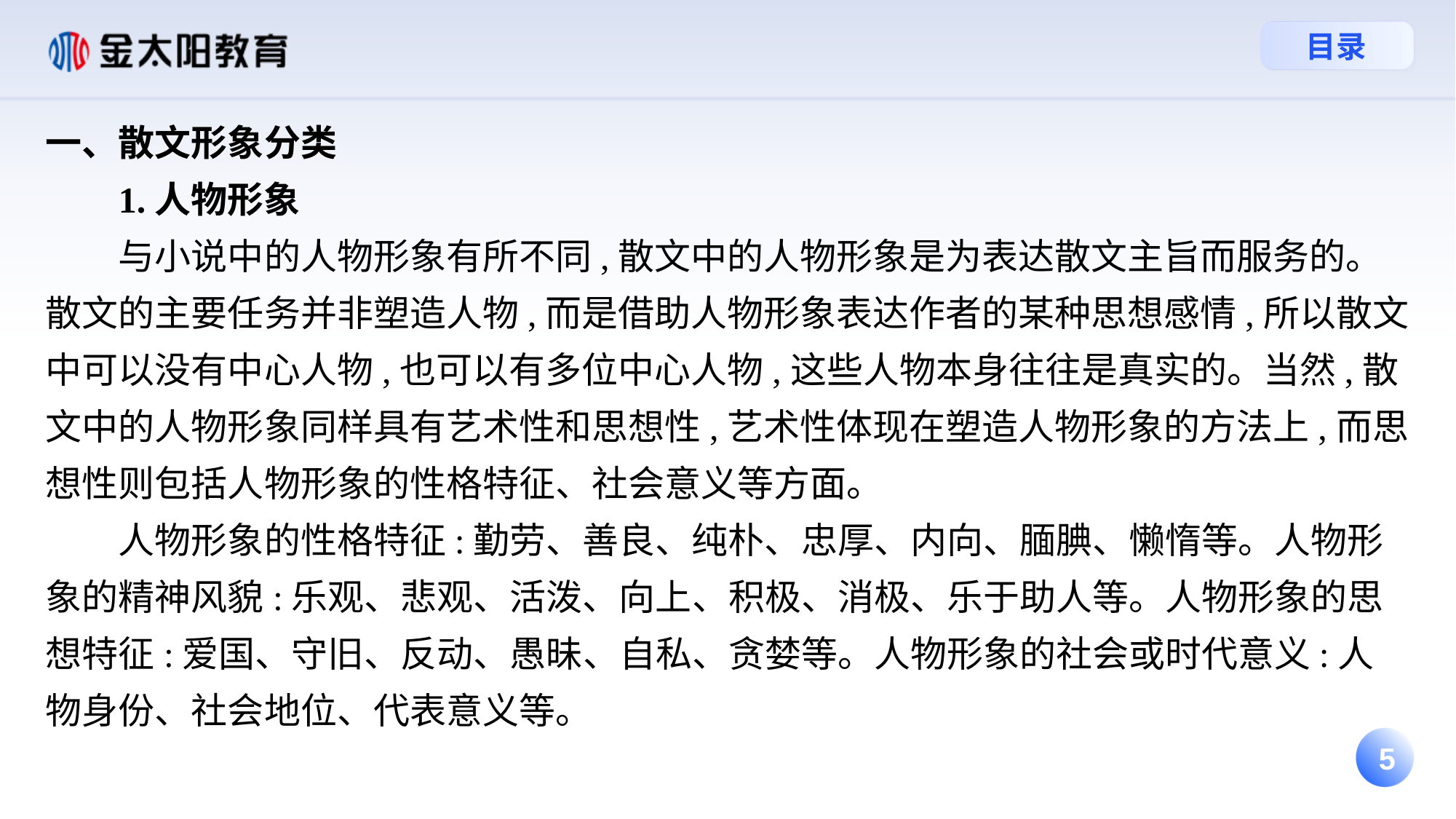

一、散文形象分类
        1.人物形象
　　与小说中的人物形象有所不同,散文中的人物形象是为表达散文主旨而服务的。散文的主要任务并非塑造人物,而是借助人物形象表达作者的某种思想感情,所以散文中可以没有中心人物,也可以有多位中心人物,这些人物本身往往是真实的。当然,散文中的人物形象同样具有艺术性和思想性,艺术性体现在塑造人物形象的方法上,而思想性则包括人物形象的性格特征、社会意义等方面。
　　人物形象的性格特征:勤劳、善良、纯朴、忠厚、内向、腼腆、懒惰等。人物形象的精神风貌:乐观、悲观、活泼、向上、积极、消极、乐于助人等。人物形象的思想特征:爱国、守旧、反动、愚昧、自私、贪婪等。人物形象的社会或时代意义:人物身份、社会地位、代表意义等。